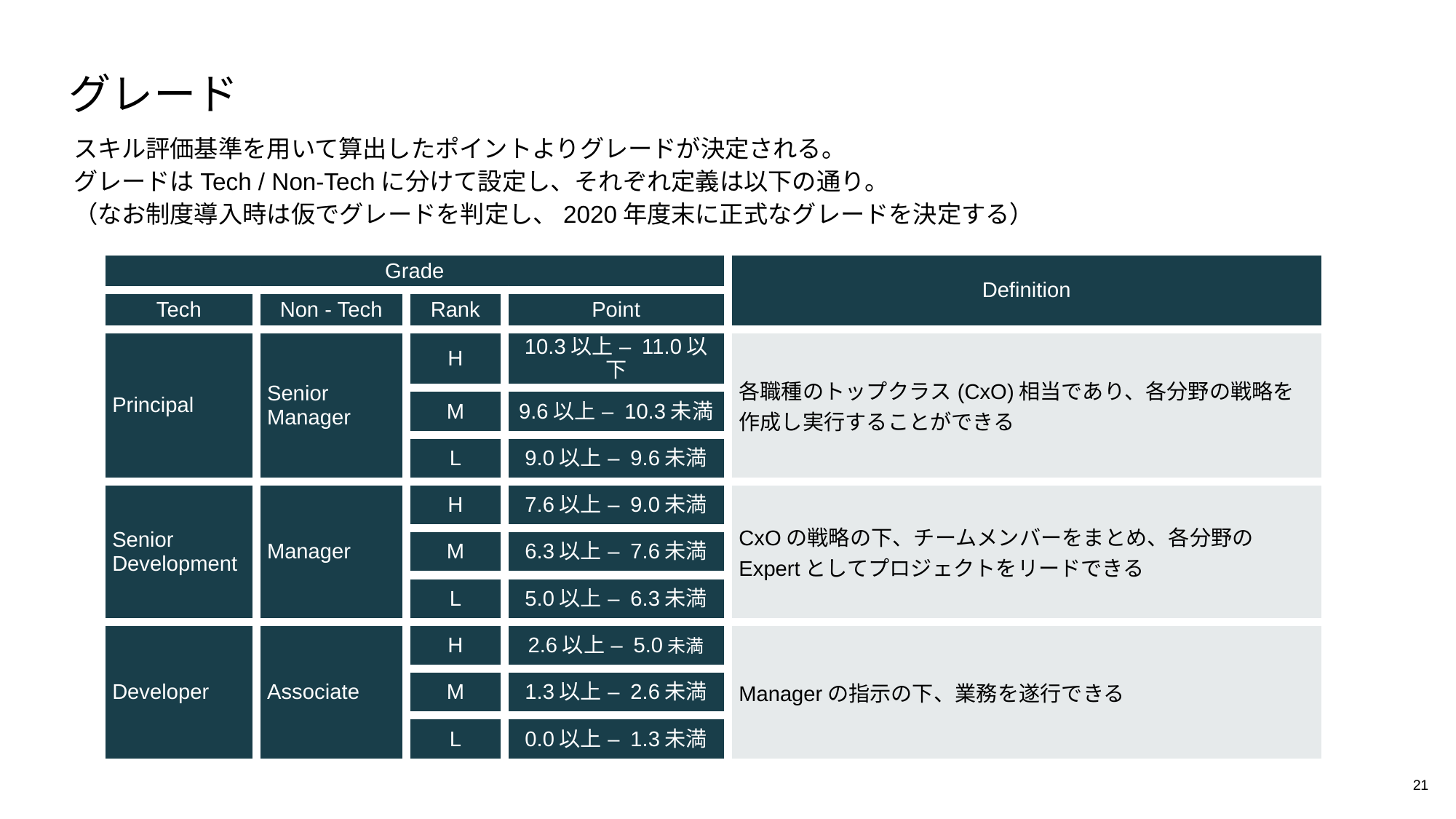

# グレード
スキル評価基準を用いて算出したポイントよりグレードが決定される。
グレードはTech / Non-Techに分けて設定し、それぞれ定義は以下の通り。
（なお制度導入時は仮でグレードを判定し、2020年度末に正式なグレードを決定する）

| Grade |  |  |  | Definition |
| --- | --- | --- | --- | --- |
| Tech | Non - Tech | Rank | Point |  |
| Principal | Senior Manager | H | 10.3以上 – 11.0以下 | 各職種のトップクラス(CxO)相当であり、各分野の戦略を作成し実行することができる |
|  |  | M | 9.6以上 – 10.3未満 |  |
|  |  | L | 9.0以上 – 9.6未満 |  |
| Senior Development | Manager | H | 7.6以上 – 9.0未満 | CxOの戦略の下、チームメンバーをまとめ、各分野のExpertとしてプロジェクトをリードできる |
|  |  | M | 6.3以上 – 7.6未満 |  |
|  |  | L | 5.0以上 – 6.3未満 |  |
| Developer | Associate | H | 2.6以上 – 5.0未満 | Managerの指示の下、業務を遂行できる |
|  |  | M | 1.3以上 – 2.6未満 |  |
|  |  | L | 0.0以上 – 1.3未満 |  |
21